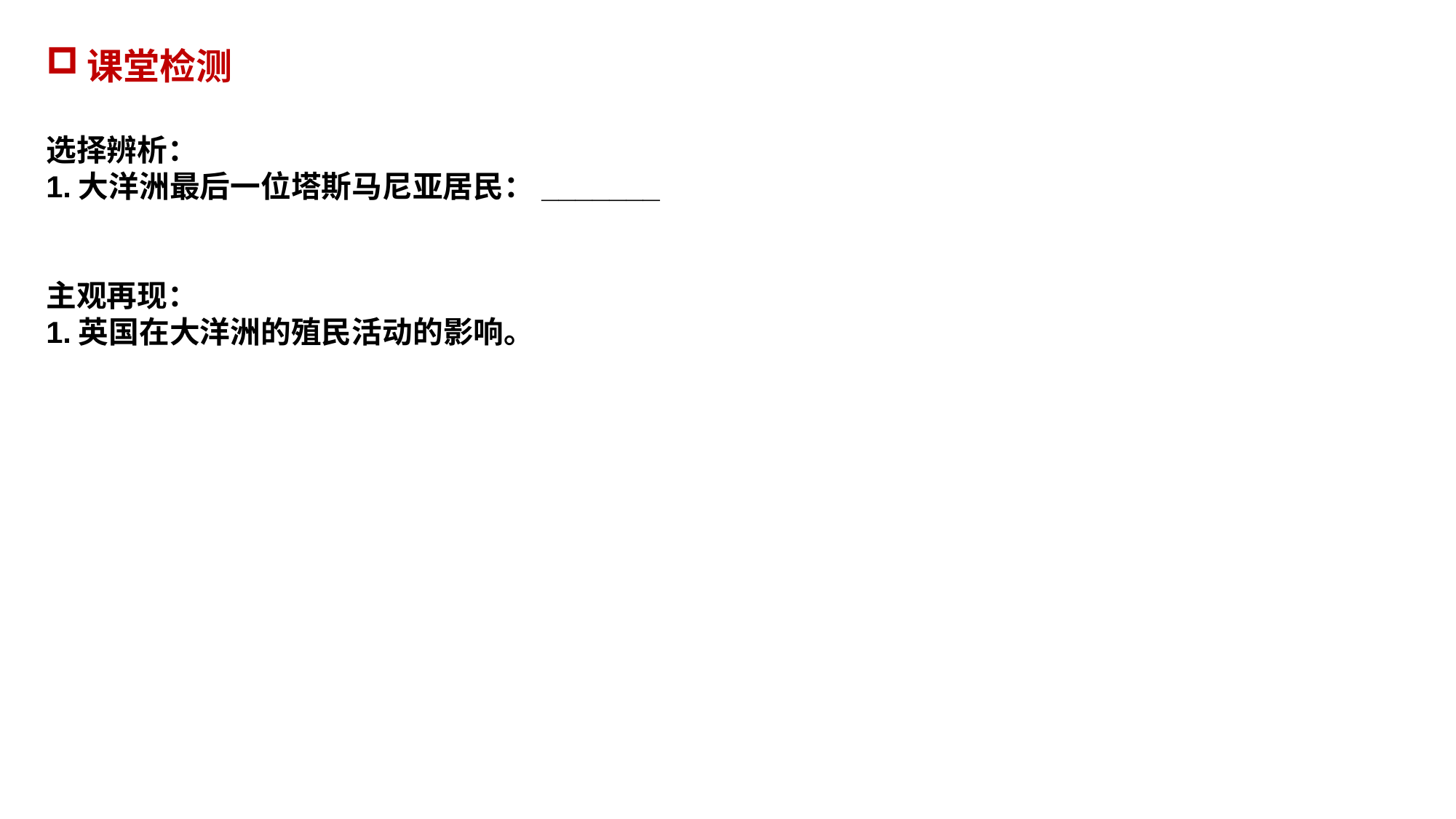

课堂检测

选择辨析：
1.大洋洲最后一位塔斯马尼亚居民：_______

主观再现：
1.英国在大洋洲的殖民活动的影响。